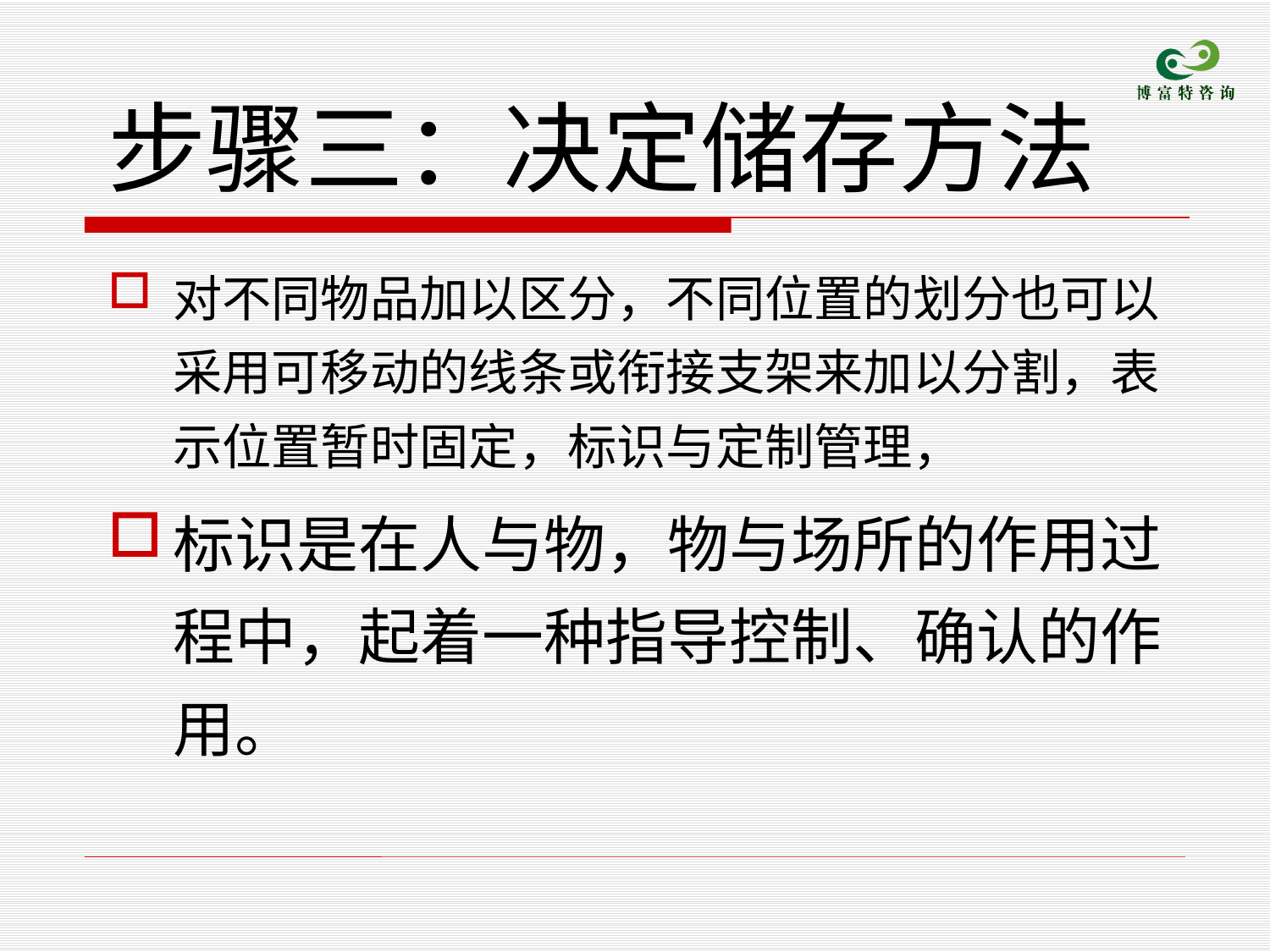

# 步骤三：决定储存方法
对不同物品加以区分，不同位置的划分也可以采用可移动的线条或衔接支架来加以分割，表示位置暂时固定，标识与定制管理，
标识是在人与物，物与场所的作用过程中，起着一种指导控制、确认的作用。
156